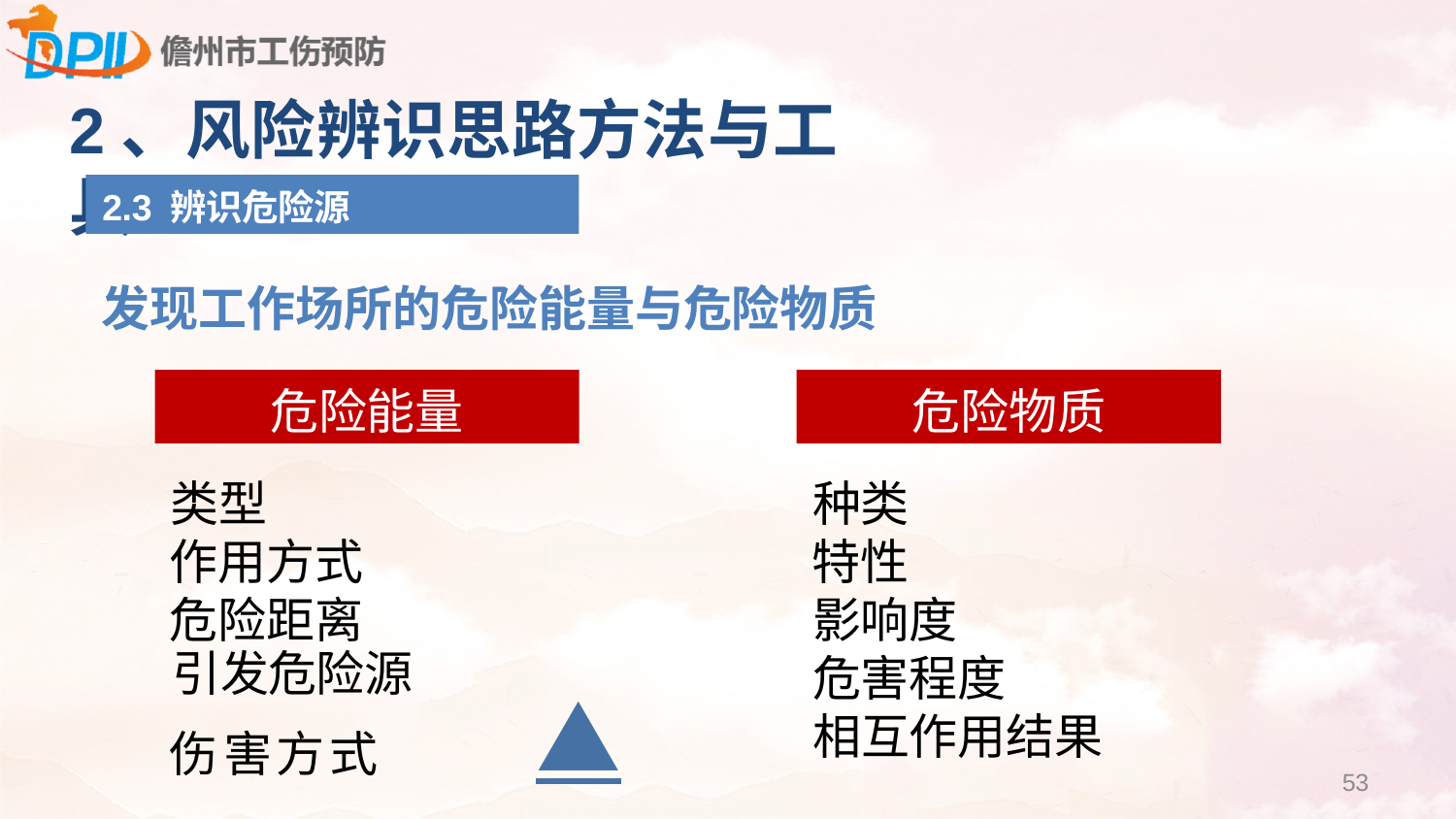

2、风险辨识思路方法与工具

2.3 辨识危险源

发现工作场所的危险能量与危险物质

危险能量

危险物质

类型
作用方式
危险距离
引发危险源
伤害方式             ▲

种类
特性
影响度
危害程度
相互作用结果

53